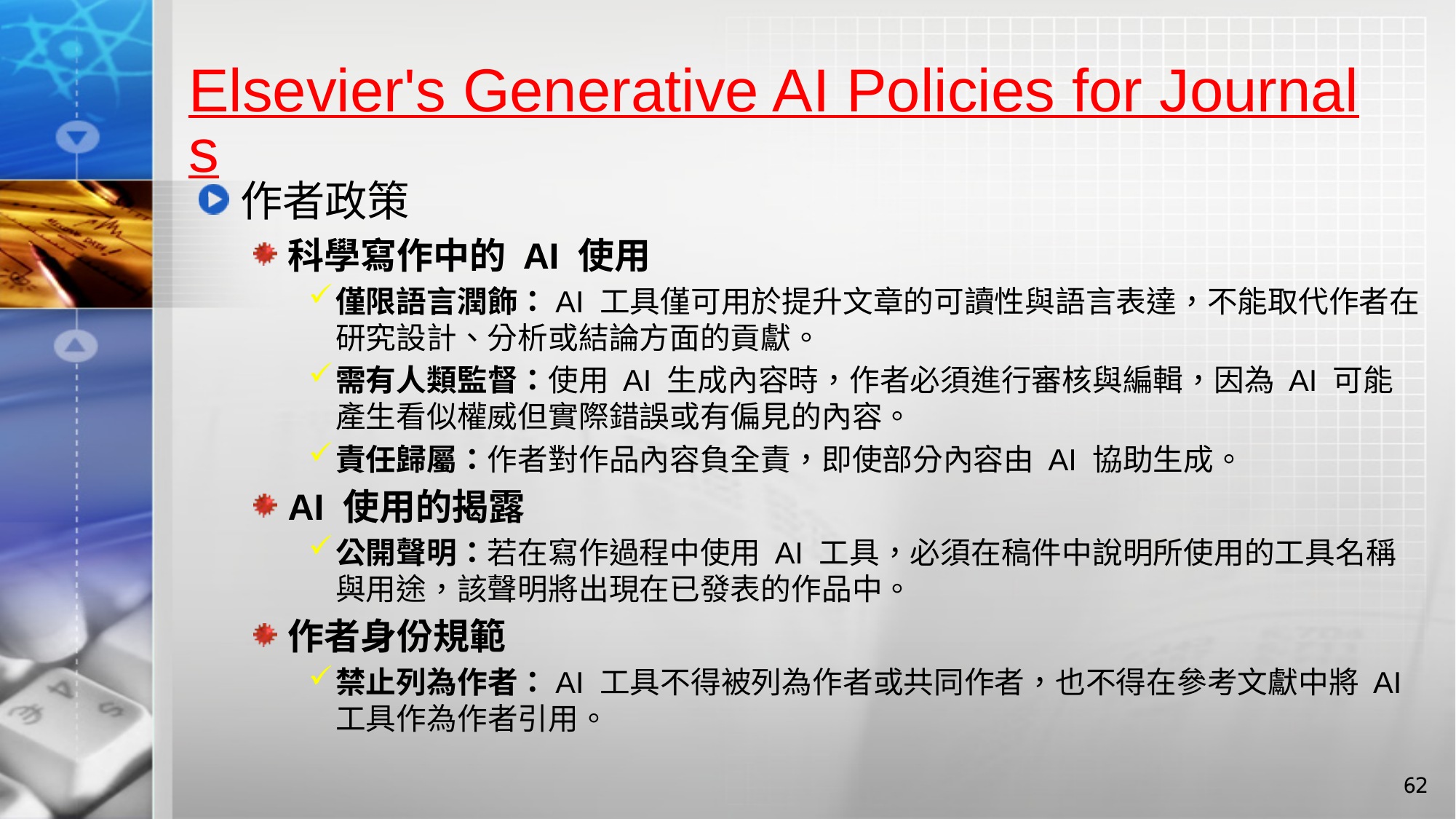

# Elsevier's Generative AI Policies for Journals
作者政策
科學寫作中的 AI 使用
僅限語言潤飾：AI 工具僅可用於提升文章的可讀性與語言表達，不能取代作者在研究設計、分析或結論方面的貢獻。
需有人類監督：使用 AI 生成內容時，作者必須進行審核與編輯，因為 AI 可能產生看似權威但實際錯誤或有偏見的內容。
責任歸屬：作者對作品內容負全責，即使部分內容由 AI 協助生成。
AI 使用的揭露
公開聲明：若在寫作過程中使用 AI 工具，必須在稿件中說明所使用的工具名稱與用途，該聲明將出現在已發表的作品中。
作者身份規範
禁止列為作者：AI 工具不得被列為作者或共同作者，也不得在參考文獻中將 AI 工具作為作者引用。

62